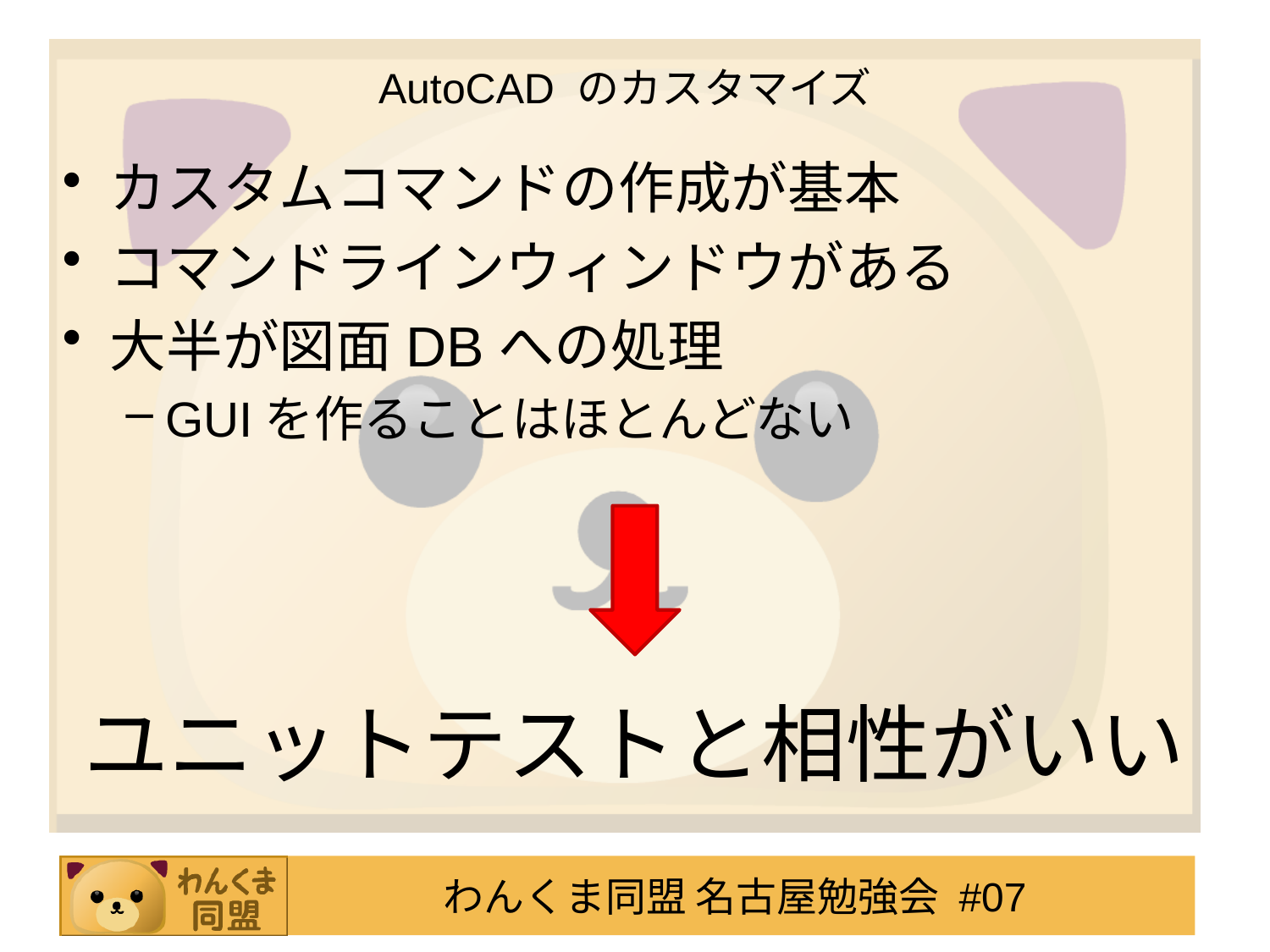

# AutoCAD のカスタマイズ
カスタムコマンドの作成が基本
コマンドラインウィンドウがある
大半が図面DBへの処理
GUIを作ることはほとんどない

ユニットテストと相性がいい